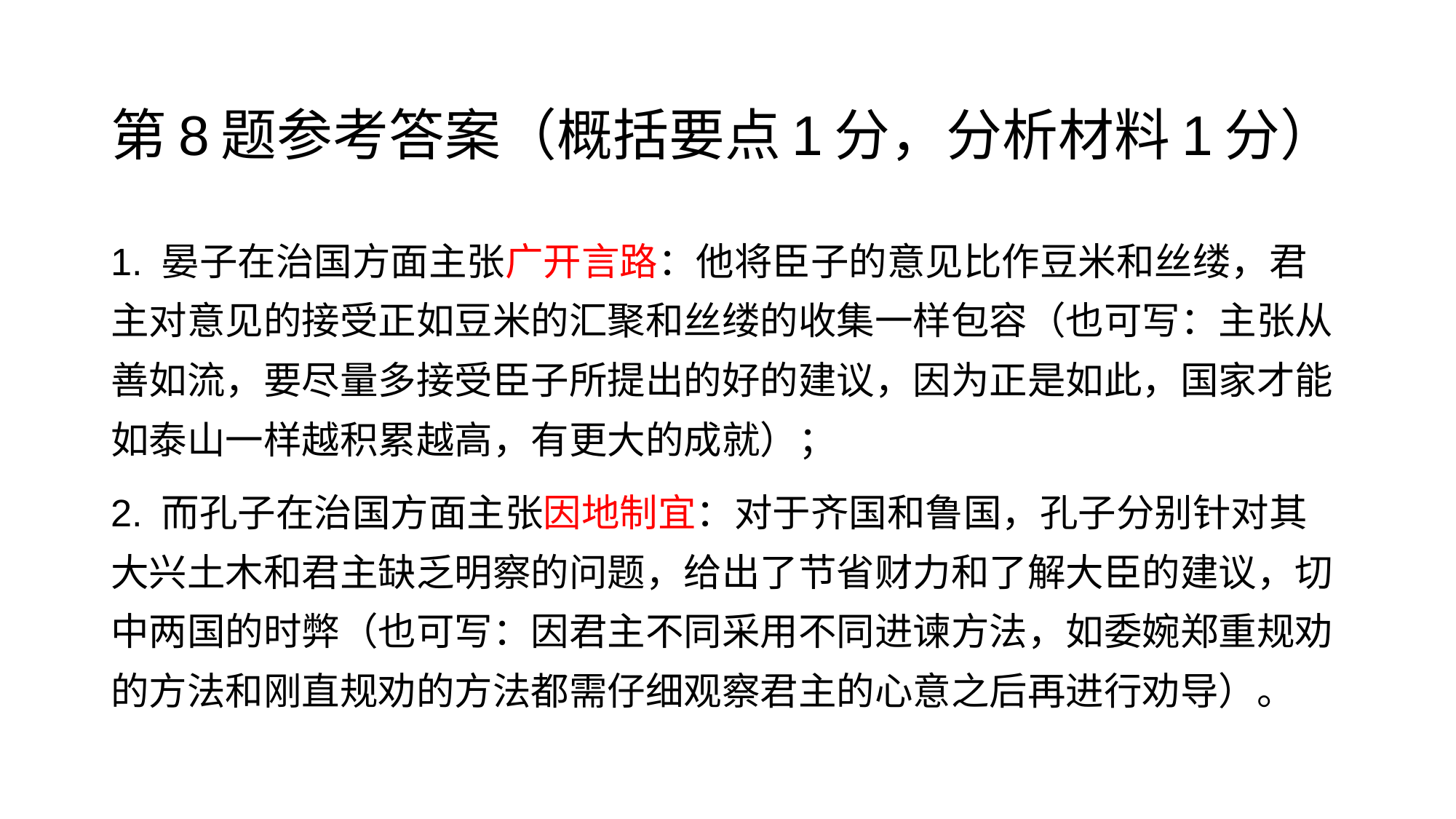

# 第8题参考答案（概括要点1分，分析材料1分）
1. 晏子在治国方面主张广开言路：他将臣子的意见比作豆米和丝缕，君主对意见的接受正如豆米的汇聚和丝缕的收集一样包容（也可写：主张从善如流，要尽量多接受臣子所提出的好的建议，因为正是如此，国家才能如泰山一样越积累越高，有更大的成就）；
2. 而孔子在治国方面主张因地制宜：对于齐国和鲁国，孔子分别针对其大兴土木和君主缺乏明察的问题，给出了节省财力和了解大臣的建议，切中两国的时弊（也可写：因君主不同采用不同进谏方法，如委婉郑重规劝的方法和刚直规劝的方法都需仔细观察君主的心意之后再进行劝导）。